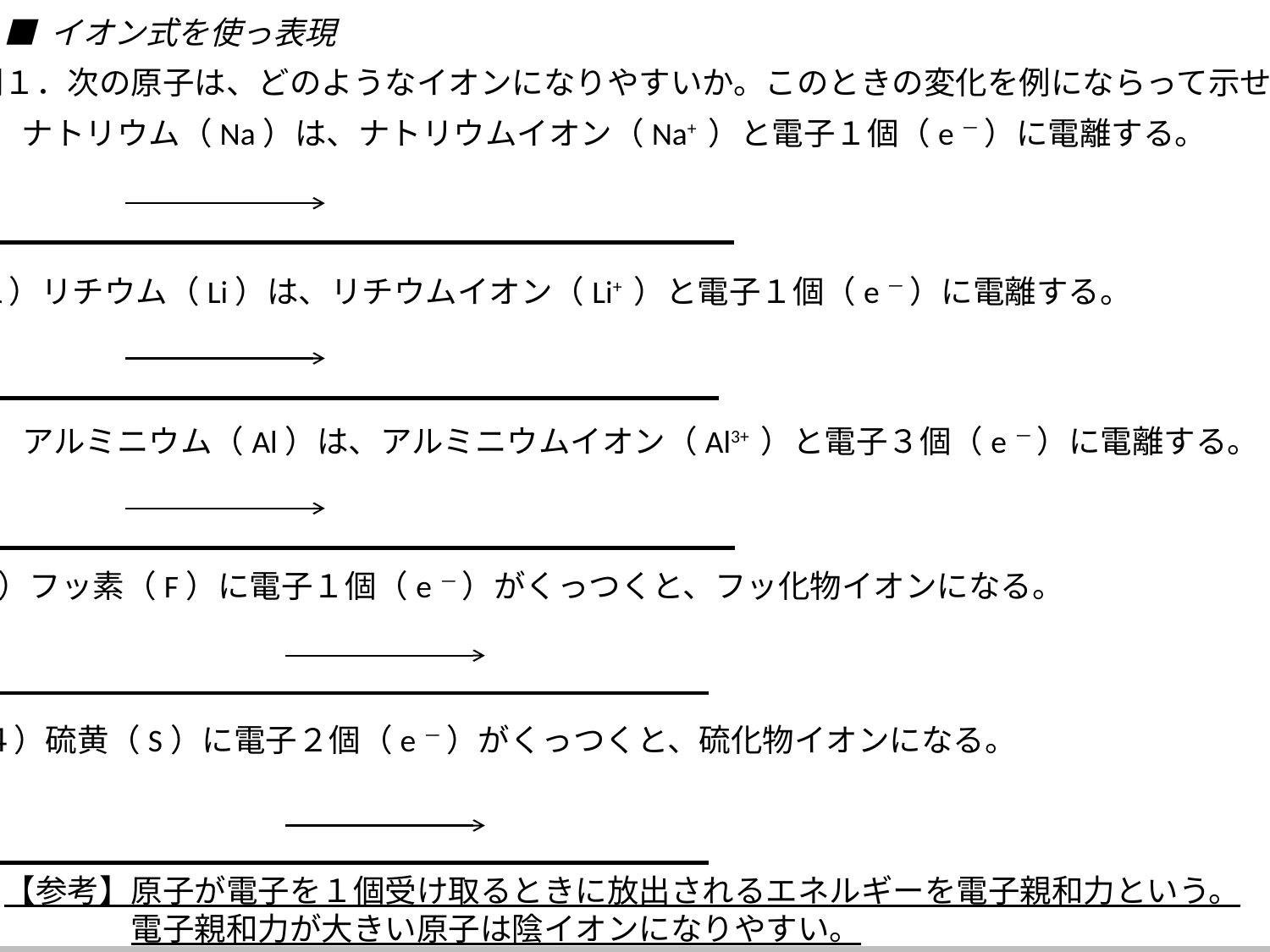

■ イオン式を使っ表現
問１．次の原子は、どのようなイオンになりやすいか。このときの変化を例にならって示せ。
〔例〕ナトリウム（Na）は、ナトリウムイオン（Na+ ）と電子１個（e－ ）に電離する。
Na
（１）リチウム（Li）は、リチウムイオン（Li+ ）と電子１個（e－ ）に電離する。
 Li
（２）アルミニウム（Al）は、アルミニウムイオン（Al3+ ）と電子３個（e－ ）に電離する。
 Al
（３）フッ素（F）に電子１個（e－ ）がくっつくと、フッ化物イオンになる。
 F
（４）硫黄（S）に電子２個（e－ ）がくっつくと、硫化物イオンになる。
 S
【参考】原子が電子を１個受け取るときに放出されるエネルギーを電子親和力という。
　　　　電子親和力が大きい原子は陰イオンになりやすい。